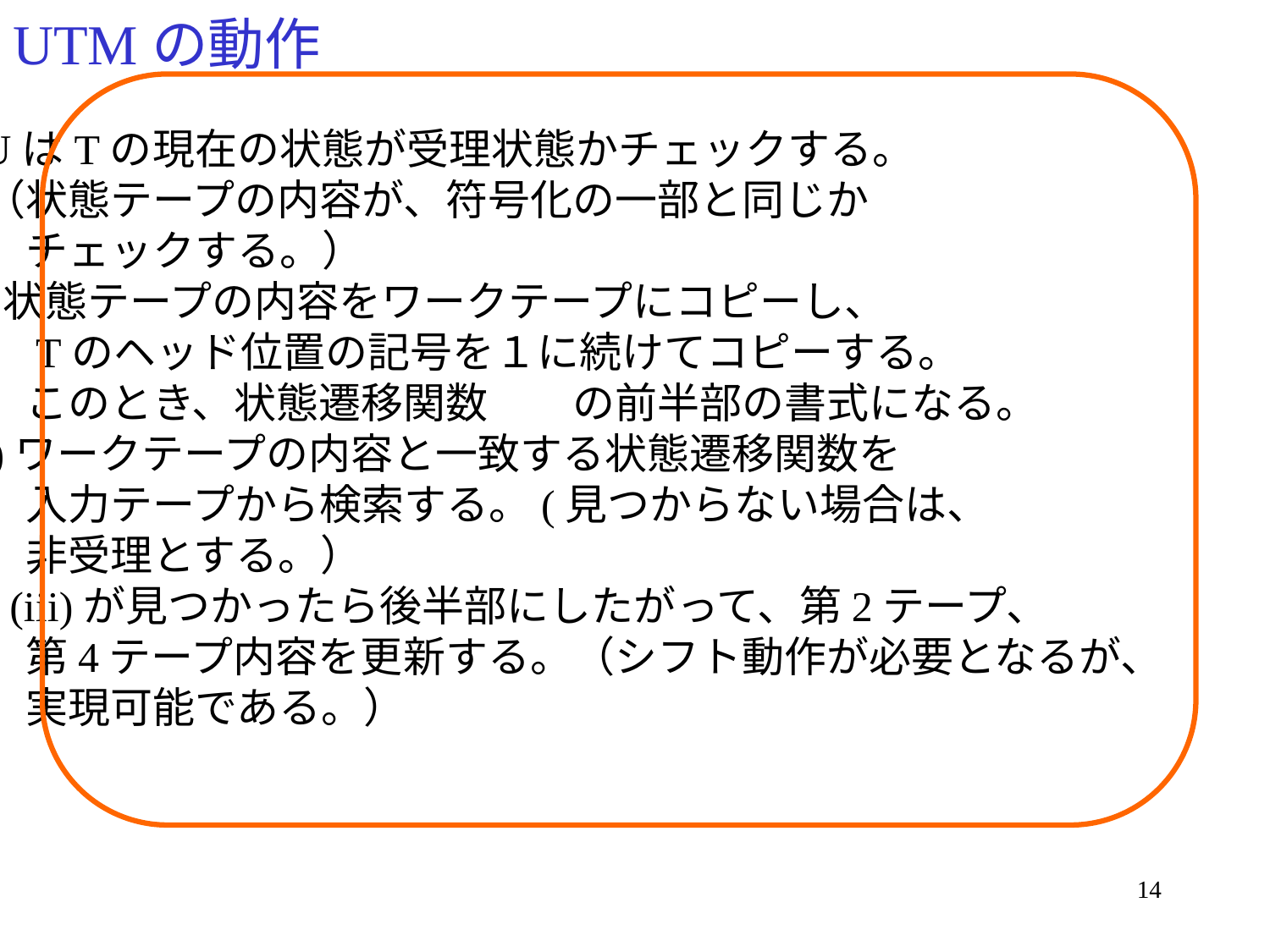

# UTMの動作

(i)UはTの現在の状態が受理状態かチェックする。
　（状態テープの内容が、符号化の一部と同じか
　　チェックする。）
(ii)状態テープの内容をワークテープにコピーし、
　　Tのヘッド位置の記号を１に続けてコピーする。
　　このとき、状態遷移関数　　の前半部の書式になる。
(iii)ワークテープの内容と一致する状態遷移関数を
　　入力テープから検索する。(見つからない場合は、
　　非受理とする。）
(iii)が見つかったら後半部にしたがって、第2テープ、
　　第4テープ内容を更新する。（シフト動作が必要となるが、
　　実現可能である。）
14